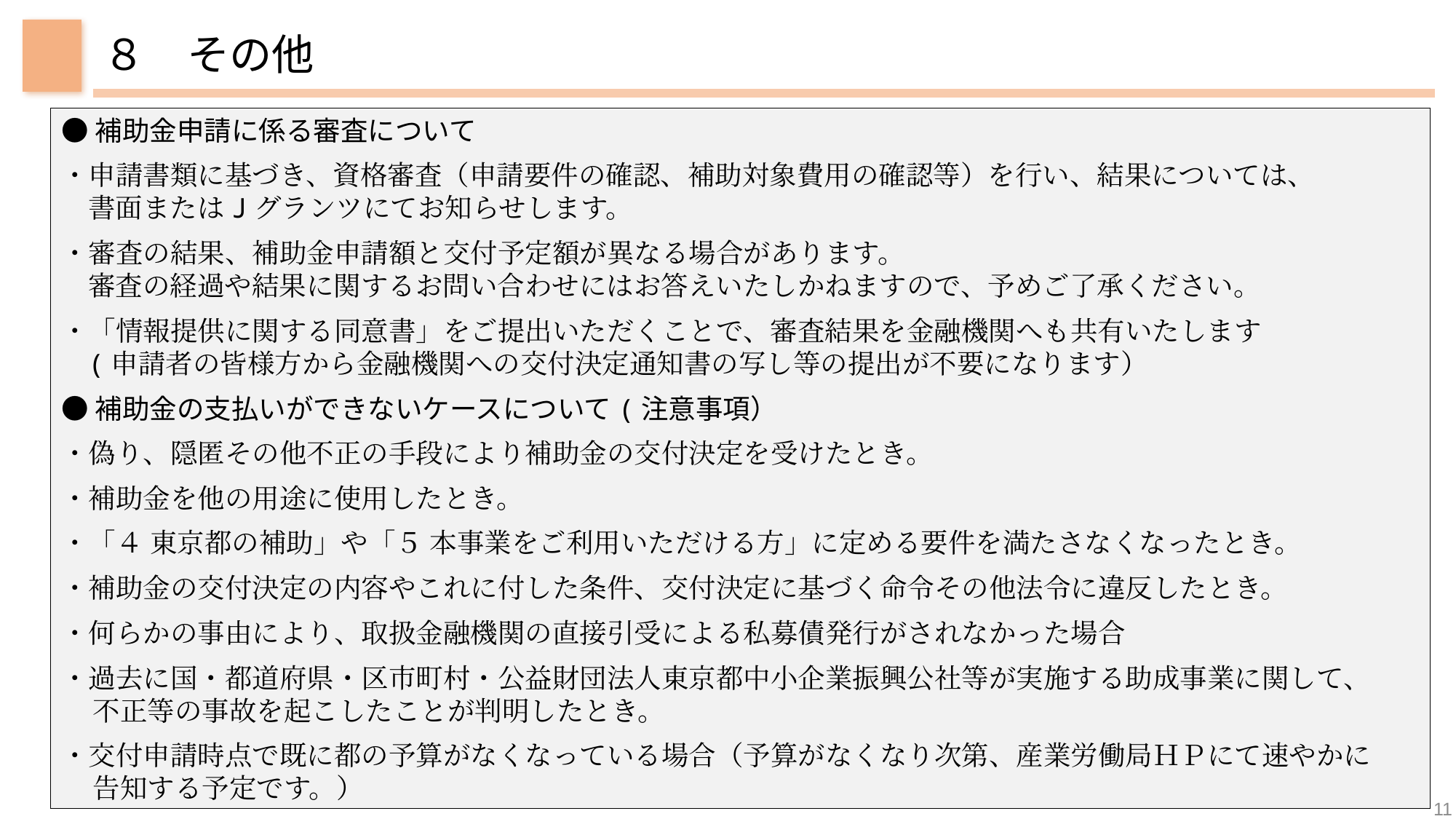

８　その他

●補助金申請に係る審査について
・申請書類に基づき、資格審査（申請要件の確認、補助対象費用の確認等）を行い、結果については、
書面またはJグランツにてお知らせします。
・審査の結果、補助金申請額と交付予定額が異なる場合があります。
審査の経過や結果に関するお問い合わせにはお答えいたしかねますので、予めご了承ください。
・「情報提供に関する同意書」をご提出いただくことで、審査結果を金融機関へも共有いたします
(申請者の皆様方から金融機関への交付決定通知書の写し等の提出が不要になります）
●補助金の支払いができないケースについて(注意事項）
・偽り、隠匿その他不正の手段により補助金の交付決定を受けたとき。
・補助金を他の用途に使用したとき。
・「４ 東京都の補助」や「５ 本事業をご利用いただける方」に定める要件を満たさなくなったとき。
・補助金の交付決定の内容やこれに付した条件、交付決定に基づく命令その他法令に違反したとき。
・何らかの事由により、取扱金融機関の直接引受による私募債発行がされなかった場合
・過去に国・都道府県・区市町村・公益財団法人東京都中小企業振興公社等が実施する助成事業に関して、
不正等の事故を起こしたことが判明したとき。
・交付申請時点で既に都の予算がなくなっている場合（予算がなくなり次第、産業労働局ＨＰにて速やかに
告知する予定です。）
11